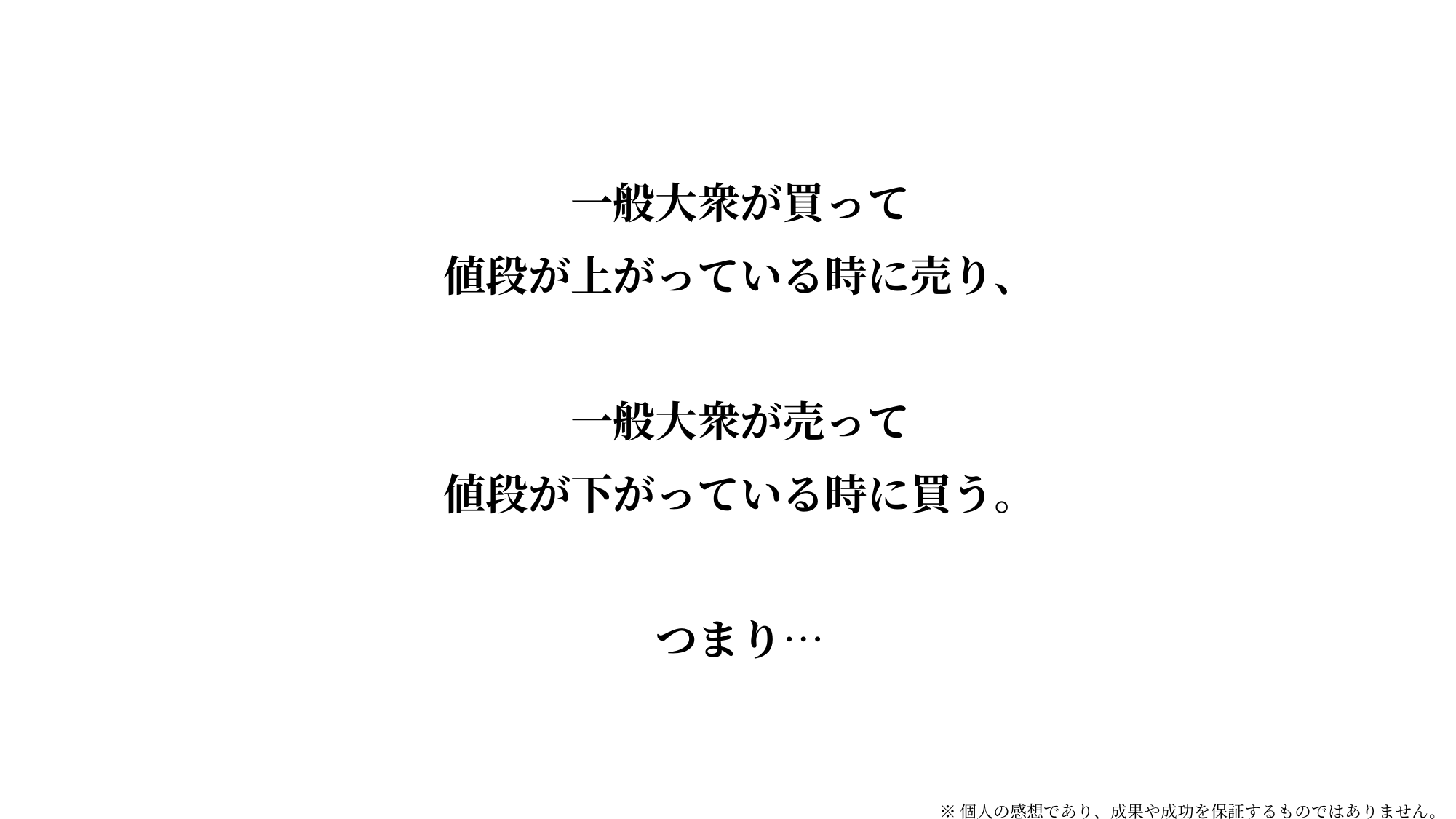

一般大衆が買って
値段が上がっている時に売り、

一般大衆が売って
値段が下がっている時に買う。

つまり…
※個人の感想であり、成果や成功を保証するものではありません。